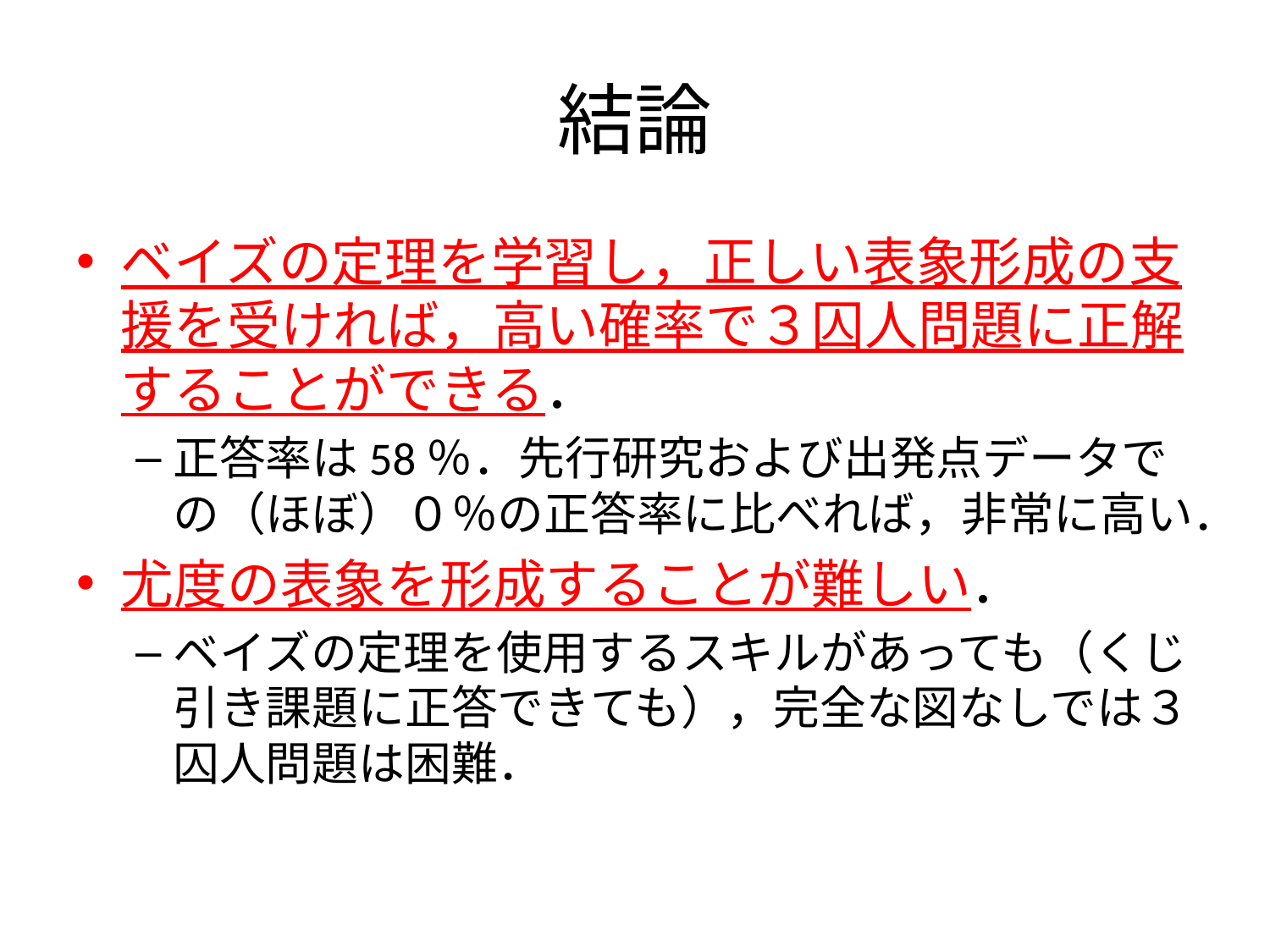

# 結論
ベイズの定理を学習し，正しい表象形成の支援を受ければ，高い確率で３囚人問題に正解することができる．
正答率は58％．先行研究および出発点データでの（ほぼ）０％の正答率に比べれば，非常に高い．
尤度の表象を形成することが難しい．
ベイズの定理を使用するスキルがあっても（くじ引き課題に正答できても），完全な図なしでは３囚人問題は困難．